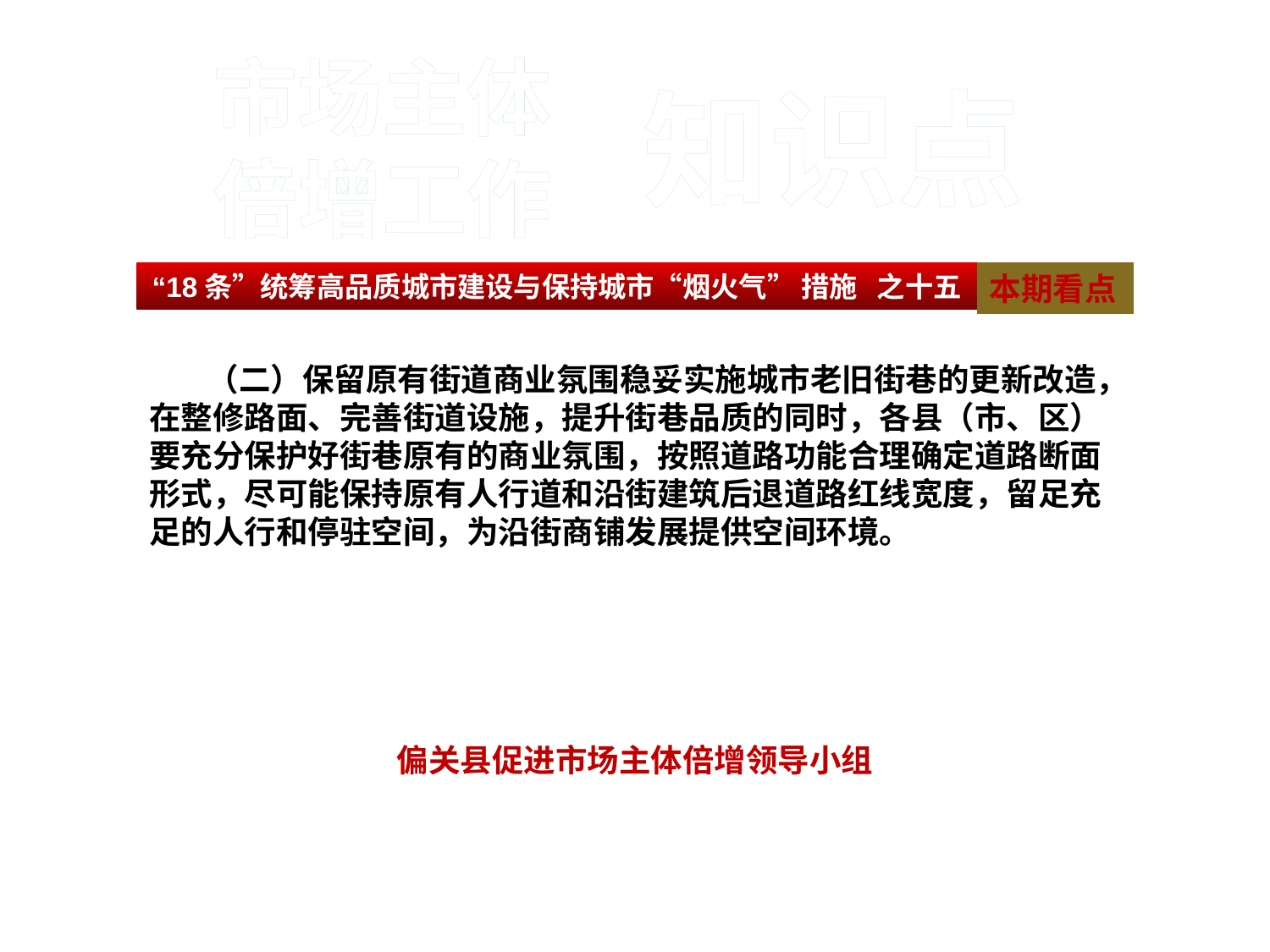

#

市场主体
倍增工作
知识点

       （二）保留原有街道商业氛围稳妥实施城市老旧街巷的更新改造，在整修路面、完善街道设施，提升街巷品质的同时，各县（市、区）要充分保护好街巷原有的商业氛围，按照道路功能合理确定道路断面形式，尽可能保持原有人行道和沿街建筑后退道路红线宽度，留足充足的人行和停驻空间，为沿街商铺发展提供空间环境。

偏关县促进市场主体倍增领导小组
“18条”统筹高品质城市建设与保持城市“烟火气” 措施   之十五
本期看点